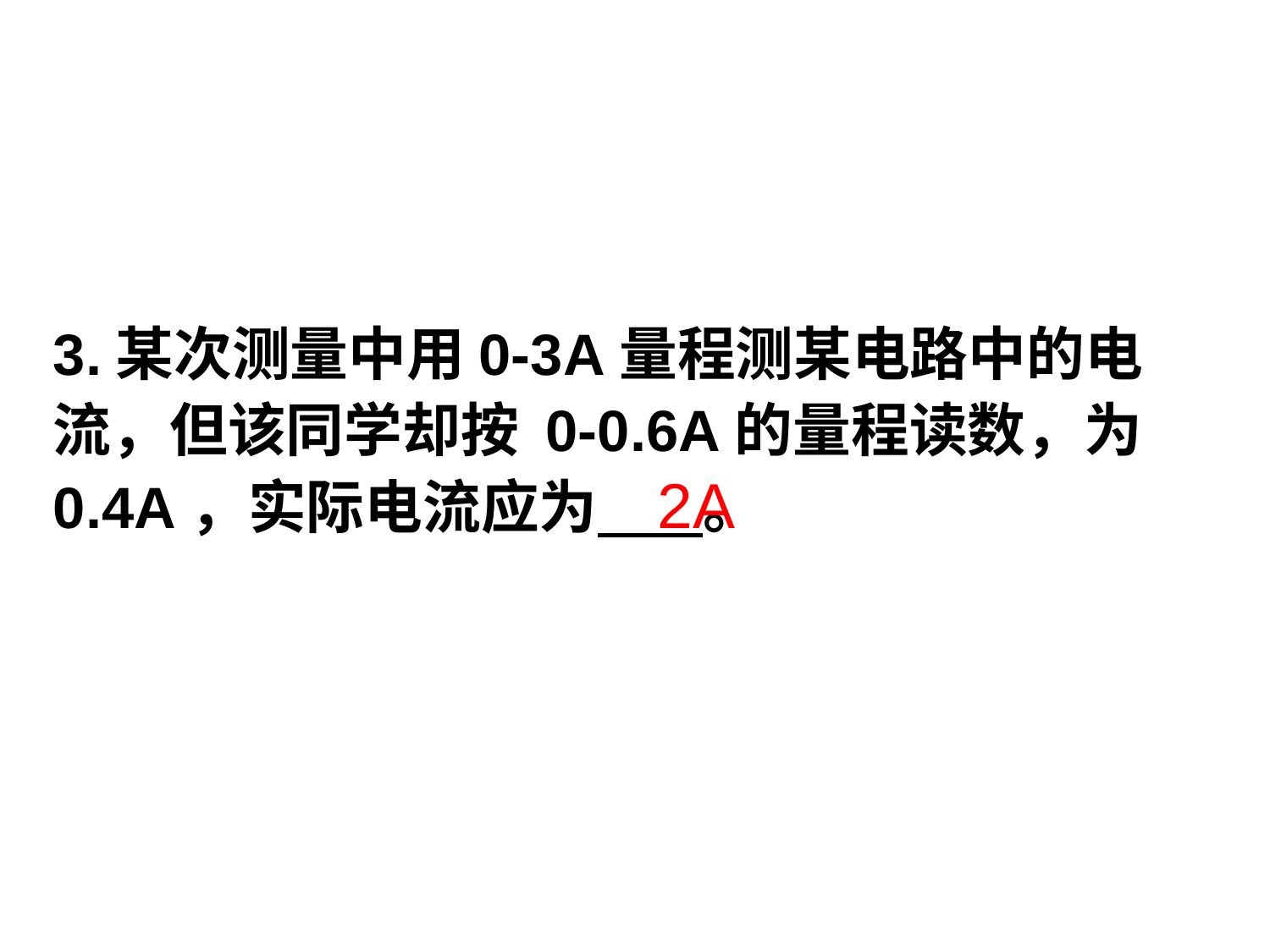

3.某次测量中用0-3A量程测某电路中的电流，但该同学却按 0-0.6A的量程读数，为0.4A，实际电流应为        。
2A